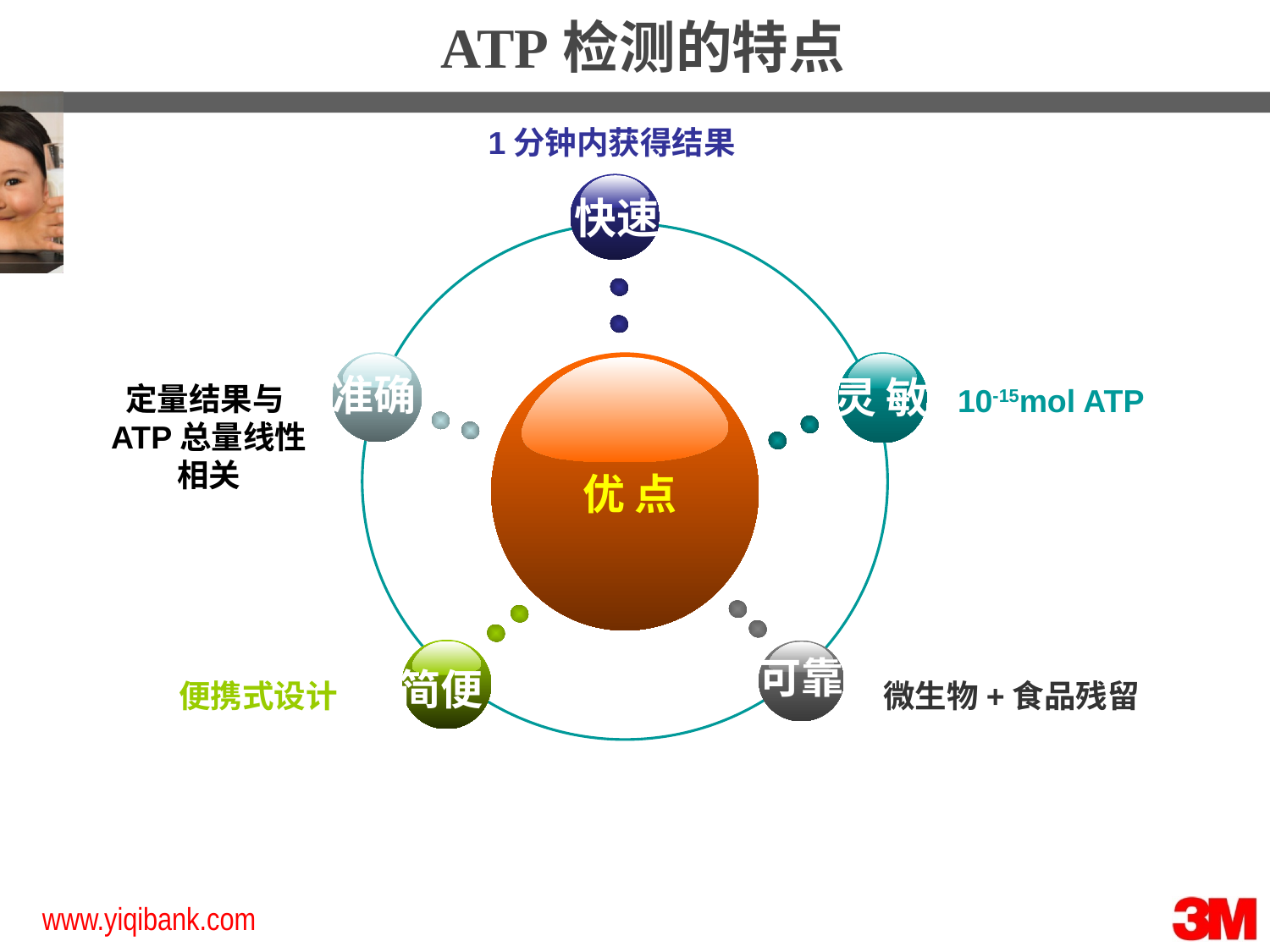

ATP检测的特点
1分钟内获得结果

快速

准确

灵 敏
定量结果与ATP总量线性相关
10-15mol ATP
优 点

简便

可靠
便携式设计
微生物+食品残留

www.yiqibank.com